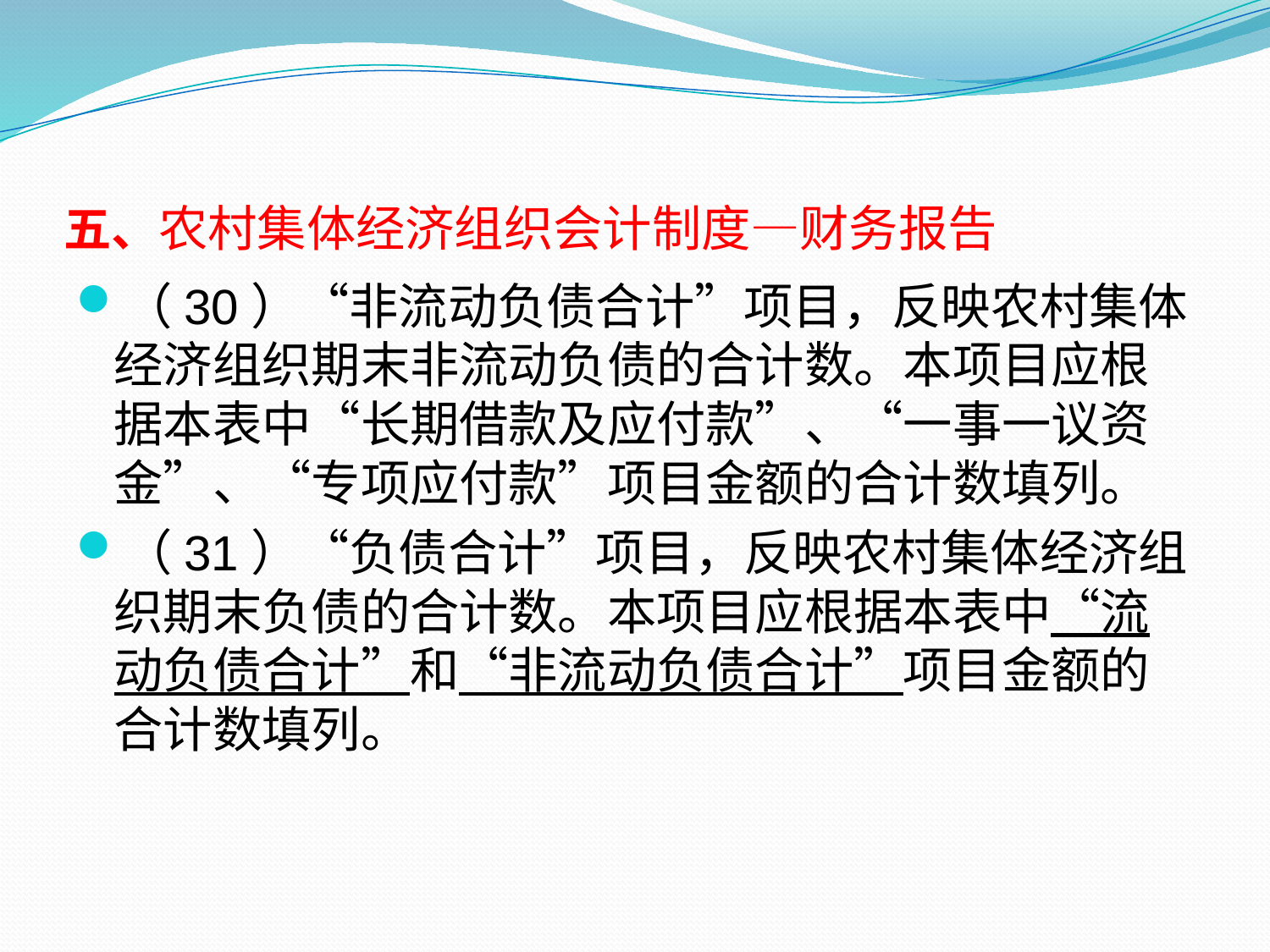

# 五、农村集体经济组织会计制度—财务报告
（30）“非流动负债合计”项目，反映农村集体经济组织期末非流动负债的合计数。本项目应根据本表中“长期借款及应付款”、“一事一议资金”、“专项应付款”项目金额的合计数填列。
（31）“负债合计”项目，反映农村集体经济组织期末负债的合计数。本项目应根据本表中“流动负债合计”和“非流动负债合计”项目金额的合计数填列。